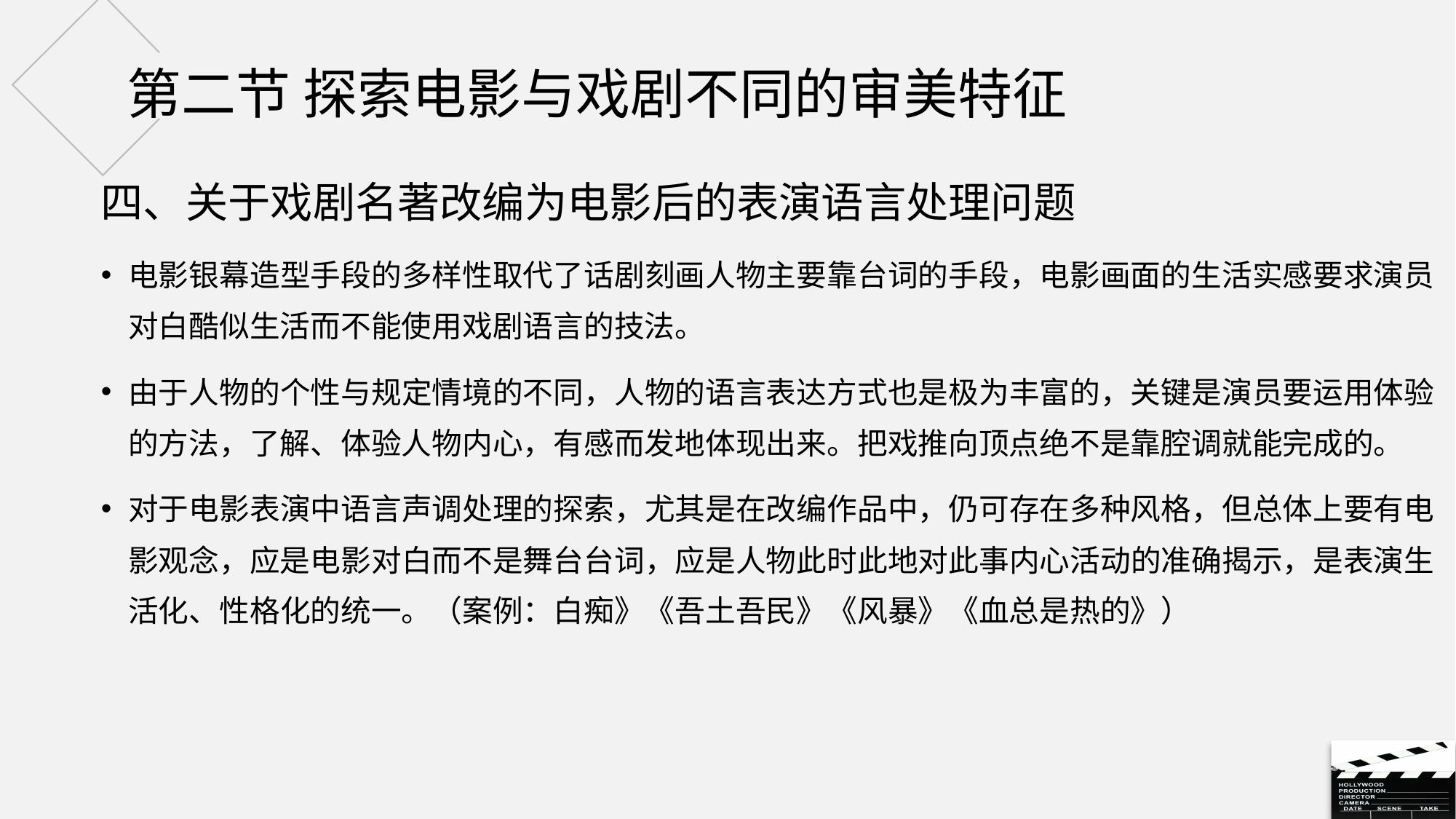

# 第二节 探索电影与戏剧不同的审美特征
四、关于戏剧名著改编为电影后的表演语言处理问题
电影银幕造型手段的多样性取代了话剧刻画人物主要靠台词的手段，电影画面的生活实感要求演员对白酷似生活而不能使用戏剧语言的技法。
由于人物的个性与规定情境的不同，人物的语言表达方式也是极为丰富的，关键是演员要运用体验的方法，了解、体验人物内心，有感而发地体现出来。把戏推向顶点绝不是靠腔调就能完成的。
对于电影表演中语言声调处理的探索，尤其是在改编作品中，仍可存在多种风格，但总体上要有电影观念，应是电影对白而不是舞台台词，应是人物此时此地对此事内心活动的准确揭示，是表演生活化、性格化的统一。（案例：白痴》《吾土吾民》《风暴》《血总是热的》）